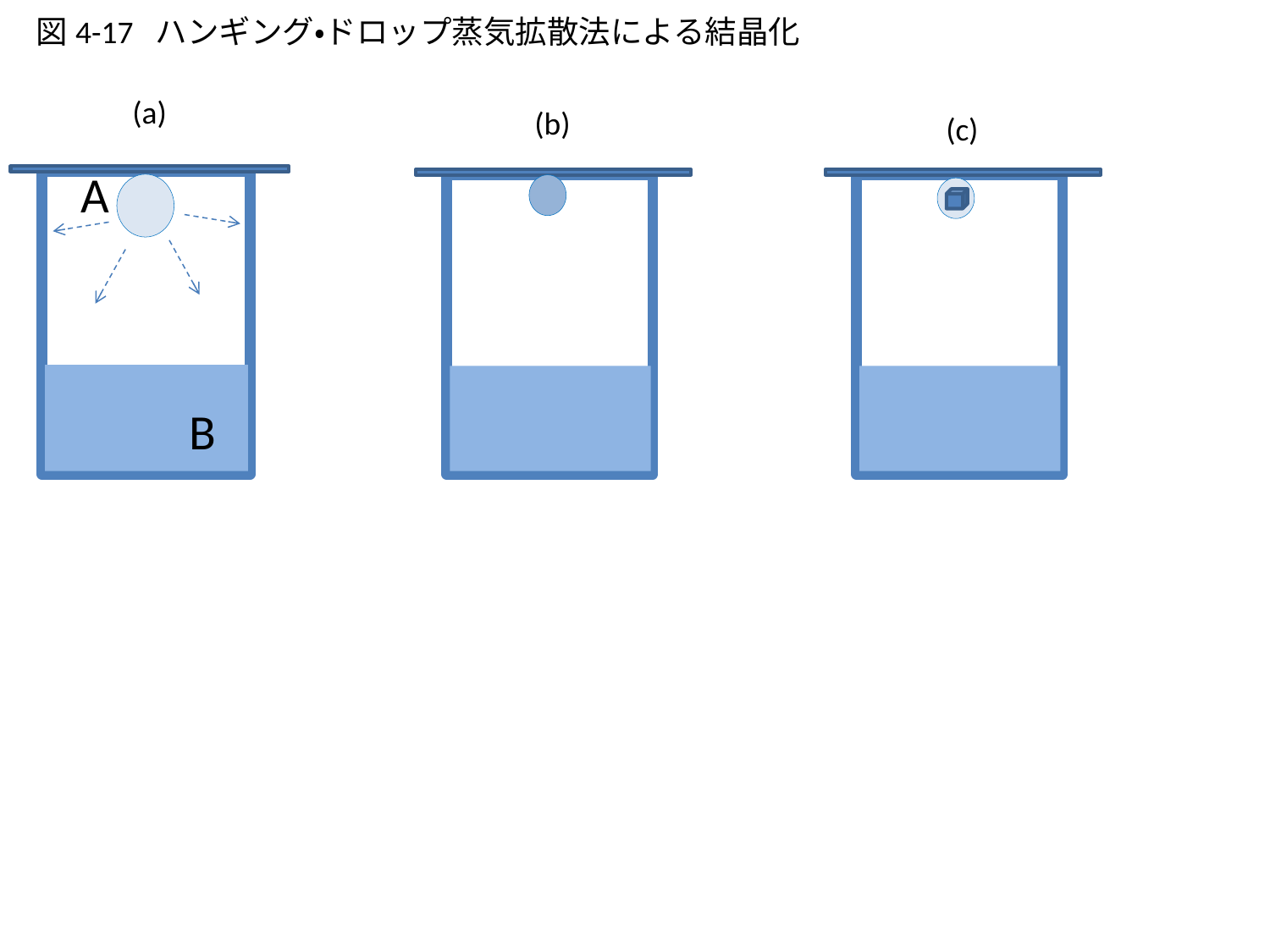

図4-17  ハンギング・ドロップ蒸気拡散法による結晶化
(a)
(b)
(c)
A

B